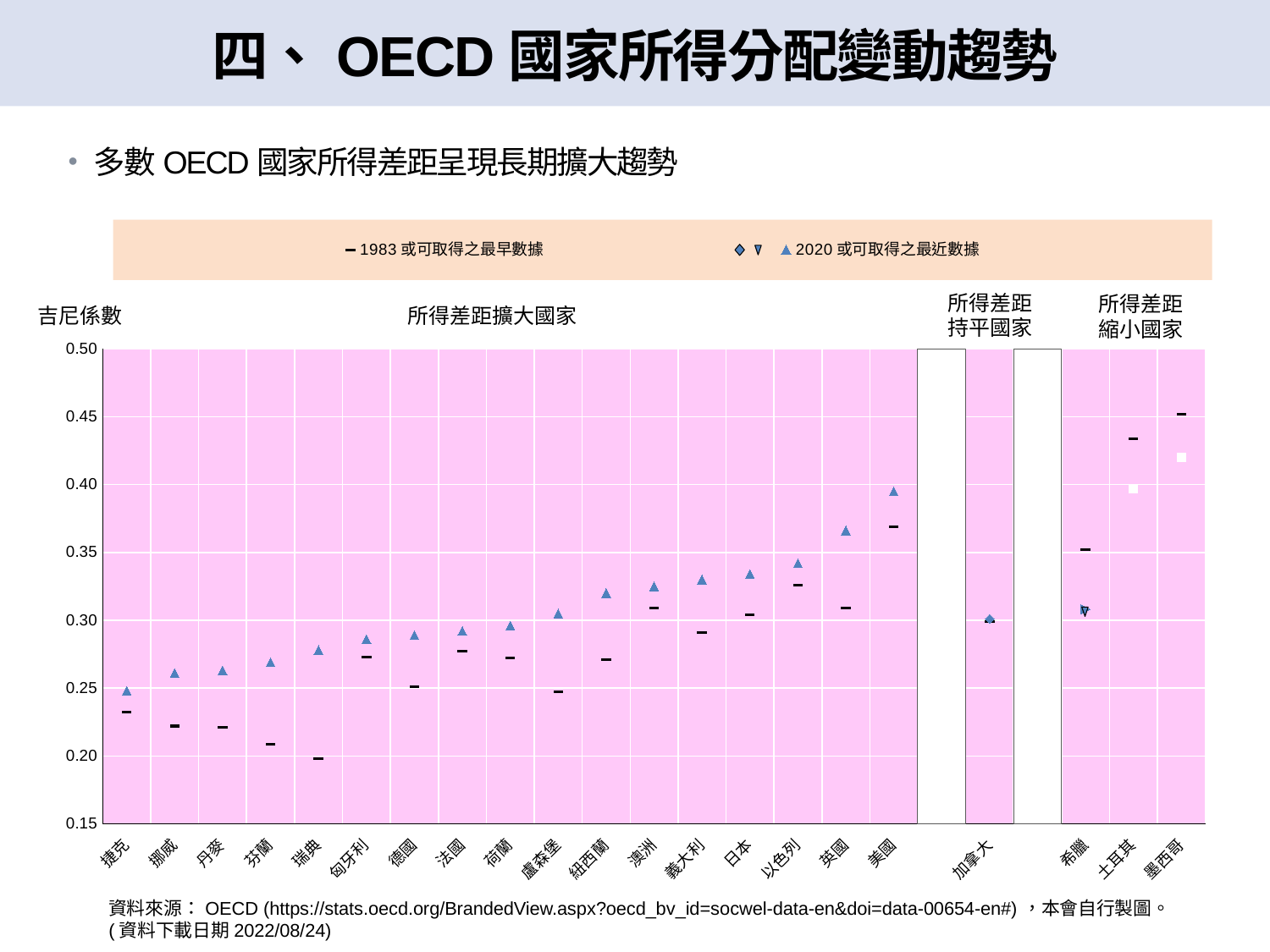

# 四、OECD國家所得分配變動趨勢
多數OECD國家所得差距呈現長期擴大趨勢

### Chart

| Category | 空白數列 | 1983或可取得之最早數據 | 2020或可取得之最近數據 |
|---|---|---|---|
| 捷克 | None | 0.232 | 0.248 |
| 挪威 | None | 0.222 | 0.261 |
| 丹麥 | None | 0.221 | 0.263 |
| 芬蘭 | None | 0.2085118238 | 0.269 |
| 瑞典 | None | 0.198 | 0.278 |
| 匈牙利 | None | 0.273 | 0.286 |
| 德國 | None | 0.251 | 0.289 |
| 法國 | None | 0.277 | 0.292 |
| 荷蘭 | None | 0.272 | 0.296 |
| 盧森堡 | None | 0.247 | 0.305 |
| 紐西蘭 | None | 0.271 | 0.32 |
| 澳洲 | None | 0.309 | 0.325 |
| 義大利 | None | 0.291 | 0.33 |
| 日本 | None | 0.304 | 0.334 |
| 以色列 | None | 0.326 | 0.342 |
| 英國 | None | 0.309 | 0.366 |
| 美國 | None | 0.369 | 0.395 |
|  | 0.5 | None | None |
| 加拿大 | None | 0.299 | 0.301 |
|  | 0.5 | None | None |
| 希臘 | None | 0.352 | 0.308 |
| 土耳其 | None | 0.434 | 0.397 |
| 墨西哥 | None | 0.452 | 0.42 |
所得差距
持平國家
所得差距
縮小國家
吉尼係數
所得差距擴大國家
資料來源：OECD (https://stats.oecd.org/BrandedView.aspx?oecd_bv_id=socwel-data-en&doi=data-00654-en#)，本會自行製圖。(資料下載日期2022/08/24)